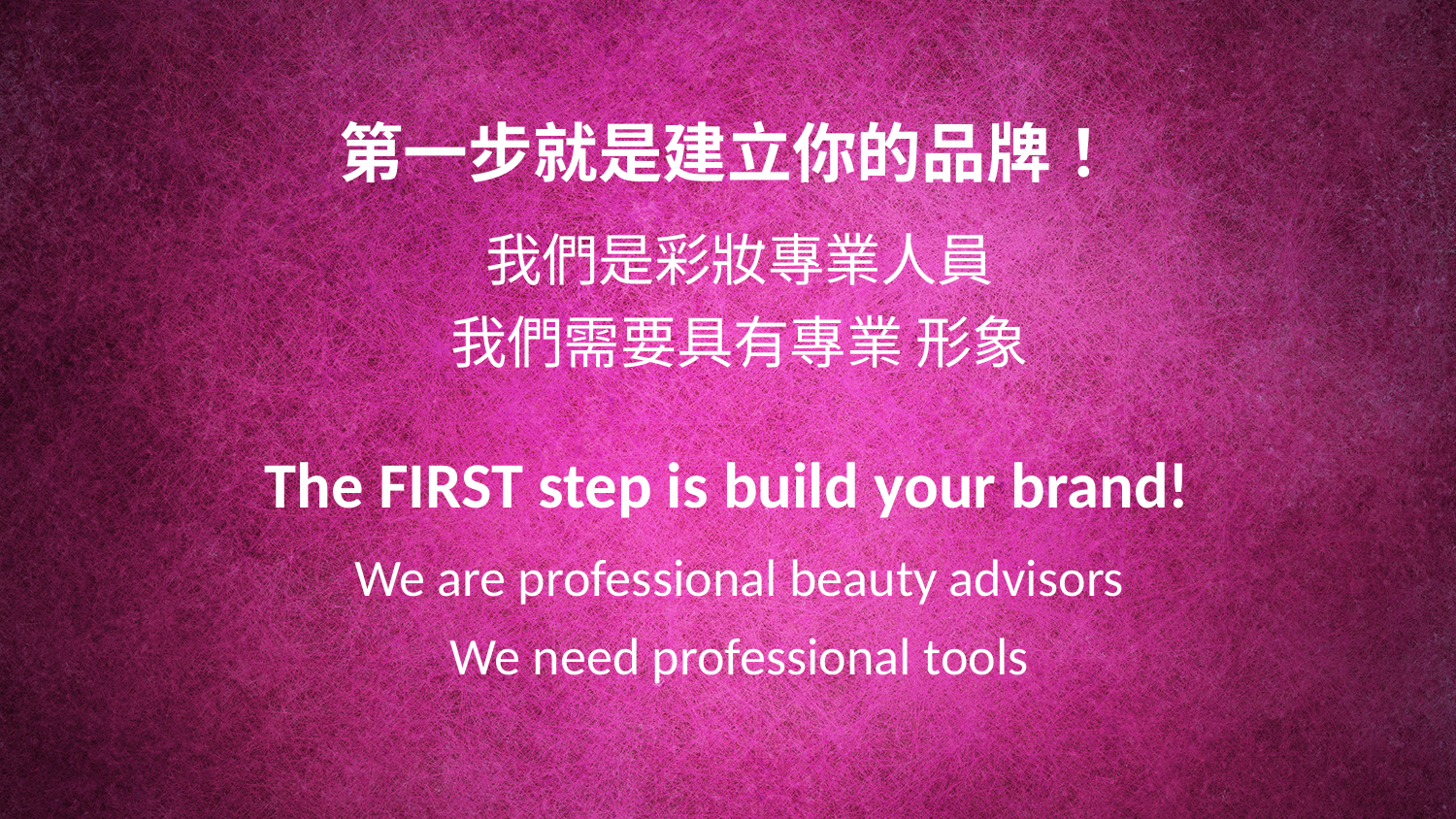

第一步就是建立你的品牌！
我們是彩妝專業人員
我們需要具有專業 形象
The FIRST step is build your brand!
We are professional beauty advisors
We need professional tools